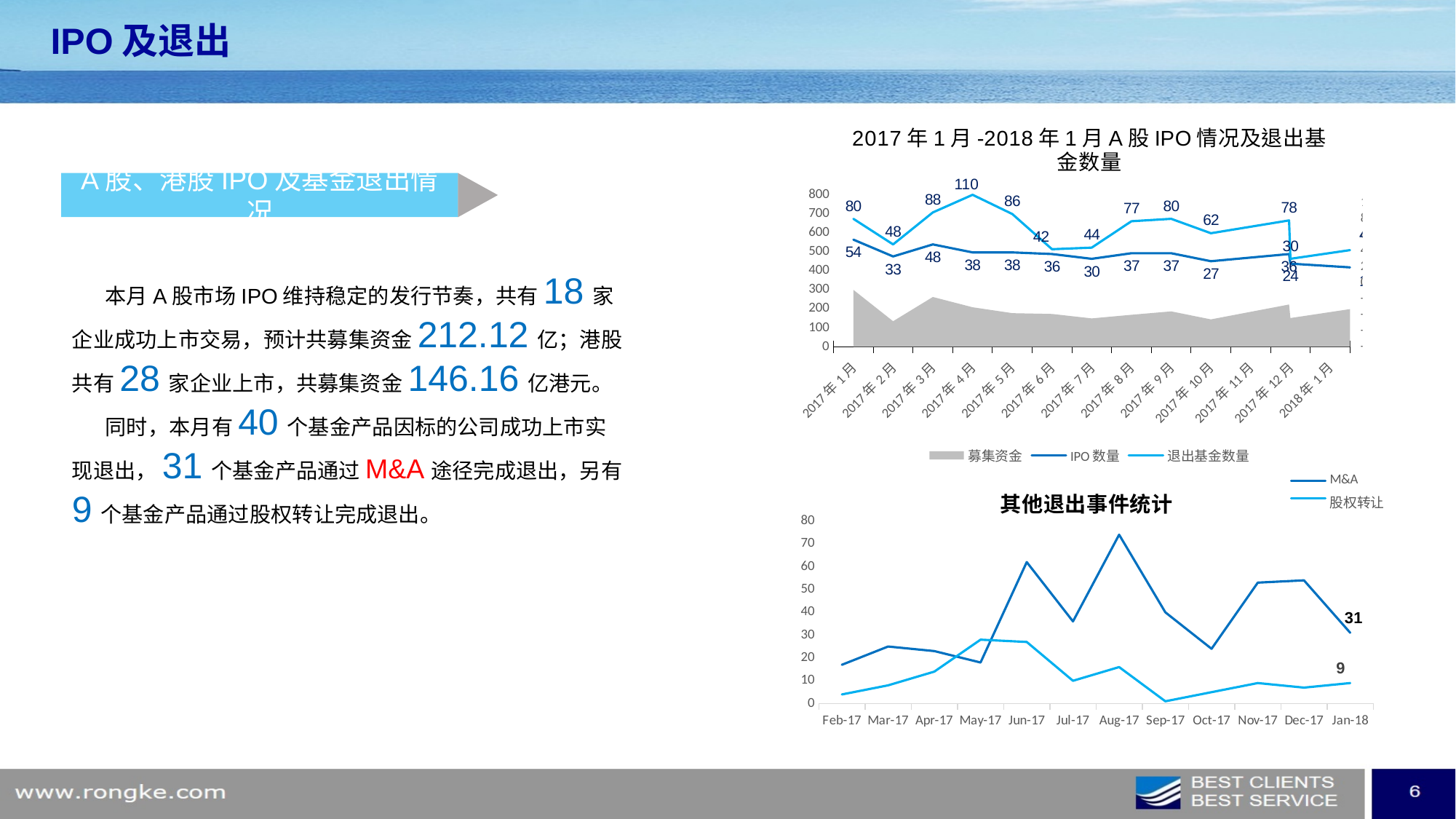

IPO及退出

### Chart: 2017年1月-2018年1月A股IPO情况及退出基金数量

| Category | 募集资金 | IPO数量 | 退出基金数量 |
|---|---|---|---|
| 43130 | 212.12 | 18.0 | 44.0 |
| 43070 | 151.17 | 24.0 | 30.0 |
| 43069 | 222.49 | 36.0 | 78.0 |
| 43009 | 144.17 | 27.0 | 62.0 |
| 42979 | 186.38 | 37.0 | 80.0 |
| 42948 | 168.50021671399995 | 37.0 | 77.0 |
| 42917 | 149.48828446819996 | 30.0 | 44.0 |
| 42887 | 172.78990099 | 36.0 | 42.0 |
| 42856 | 177.027994 | 38.0 | 86.0 |
| 42826 | 208.11078180000004 | 38.0 | 110.0 |
| 42795 | 262.0398368345 | 48.0 | 88.0 |
| 42767 | 134.52753336 | 33.0 | 48.0 |
| 42736 | 299.6303590000001 | 54.0 | 80.0 |
A股、港股IPO及基金退出情况

      本月A股市场IPO维持稳定的发行节奏，共有18家企业成功上市交易，预计共募集资金212.12亿；港股共有28家企业上市，共募集资金146.16亿港元。
      同时，本月有40个基金产品因标的公司成功上市实现退出，31个基金产品通过M&A途径完成退出，另有9个基金产品通过股权转让完成退出。

### Chart: 其他退出事件统计

| Category | M&A | 股权转让 |
|---|---|---|
| 43101 | 31.0 | 9.0 |
| 43070 | 54.0 | 7.0 |
| 43040 | 53.0 | 9.0 |
| 43009 | 24.0 | 5.0 |
| 42979 | 40.0 | 1.0 |
| 42948 | 74.0 | 16.0 |
| 42917 | 36.0 | 10.0 |
| 42887 | 62.0 | 27.0 |
| 42856 | 18.0 | 28.0 |
| 42826 | 23.0 | 14.0 |
| 42795 | 25.0 | 8.0 |
| 42767 | 17.0 | 4.0 |